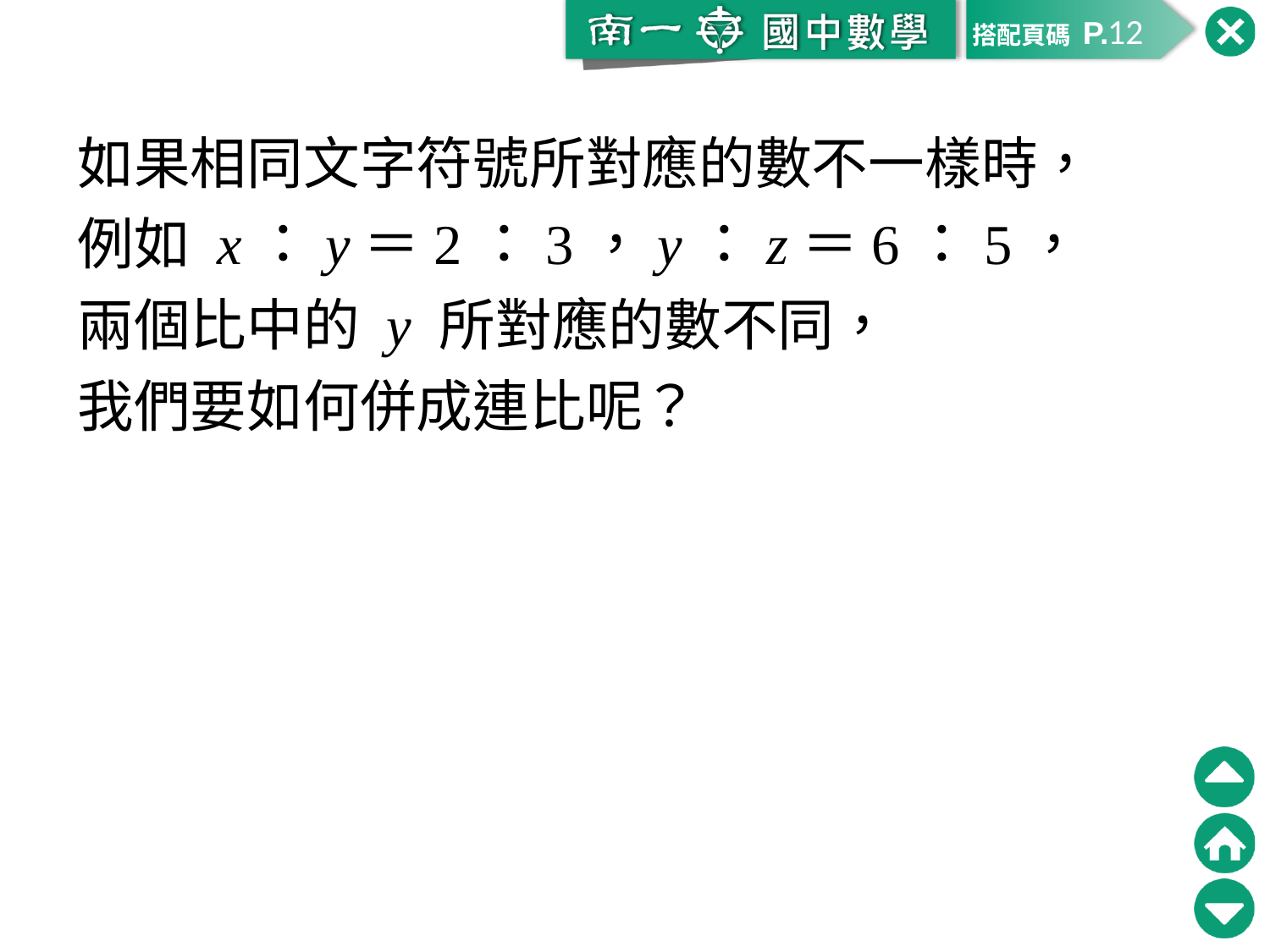

12
# 如果相同文字符號所對應的數不一樣時， 例如 x：y＝2：3，y：z＝6：5， 兩個比中的 y 所對應的數不同， 我們要如何併成連比呢？